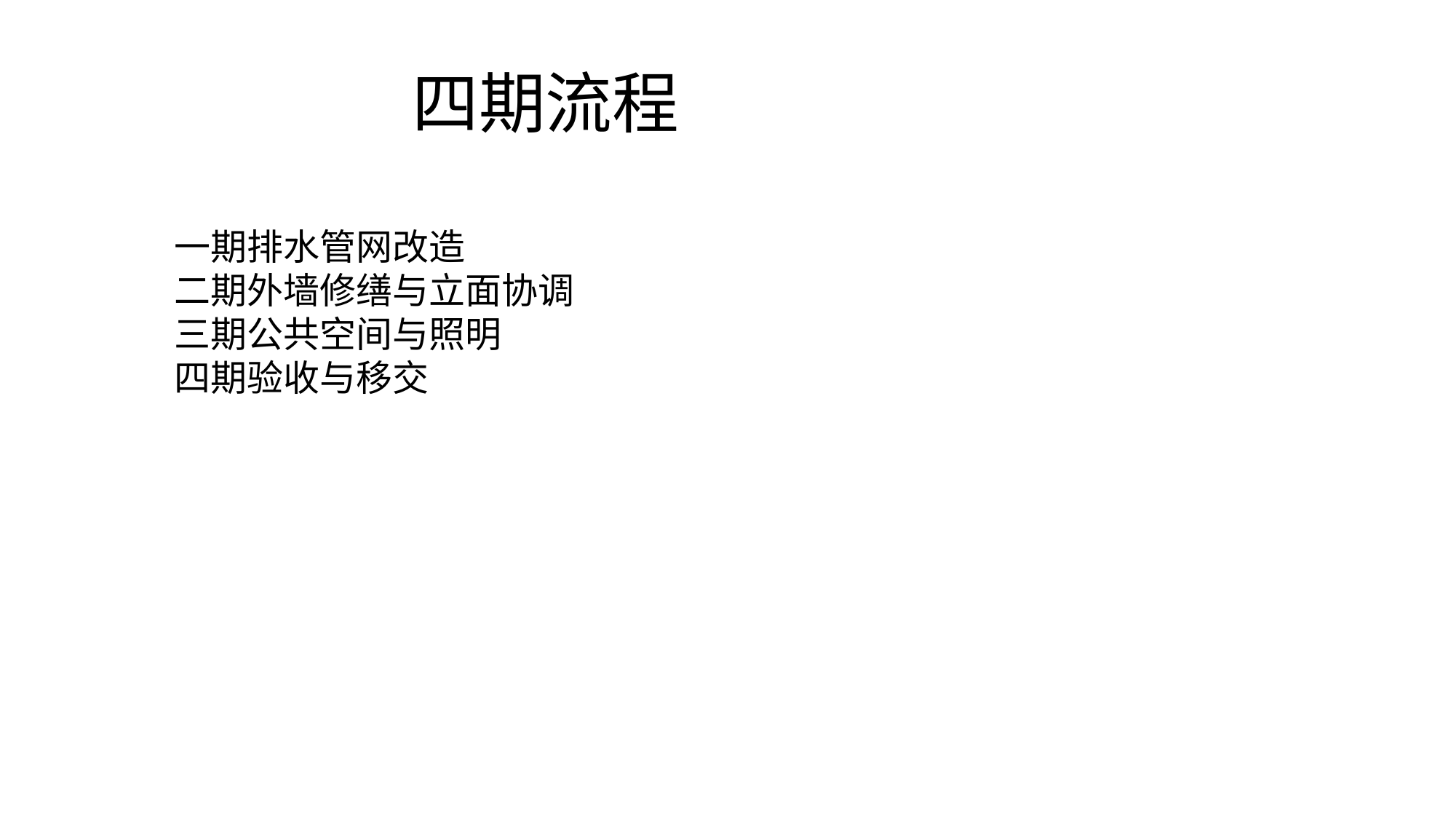

# 四期流程
一期排水管网改造
二期外墙修缮与立面协调
三期公共空间与照明
四期验收与移交